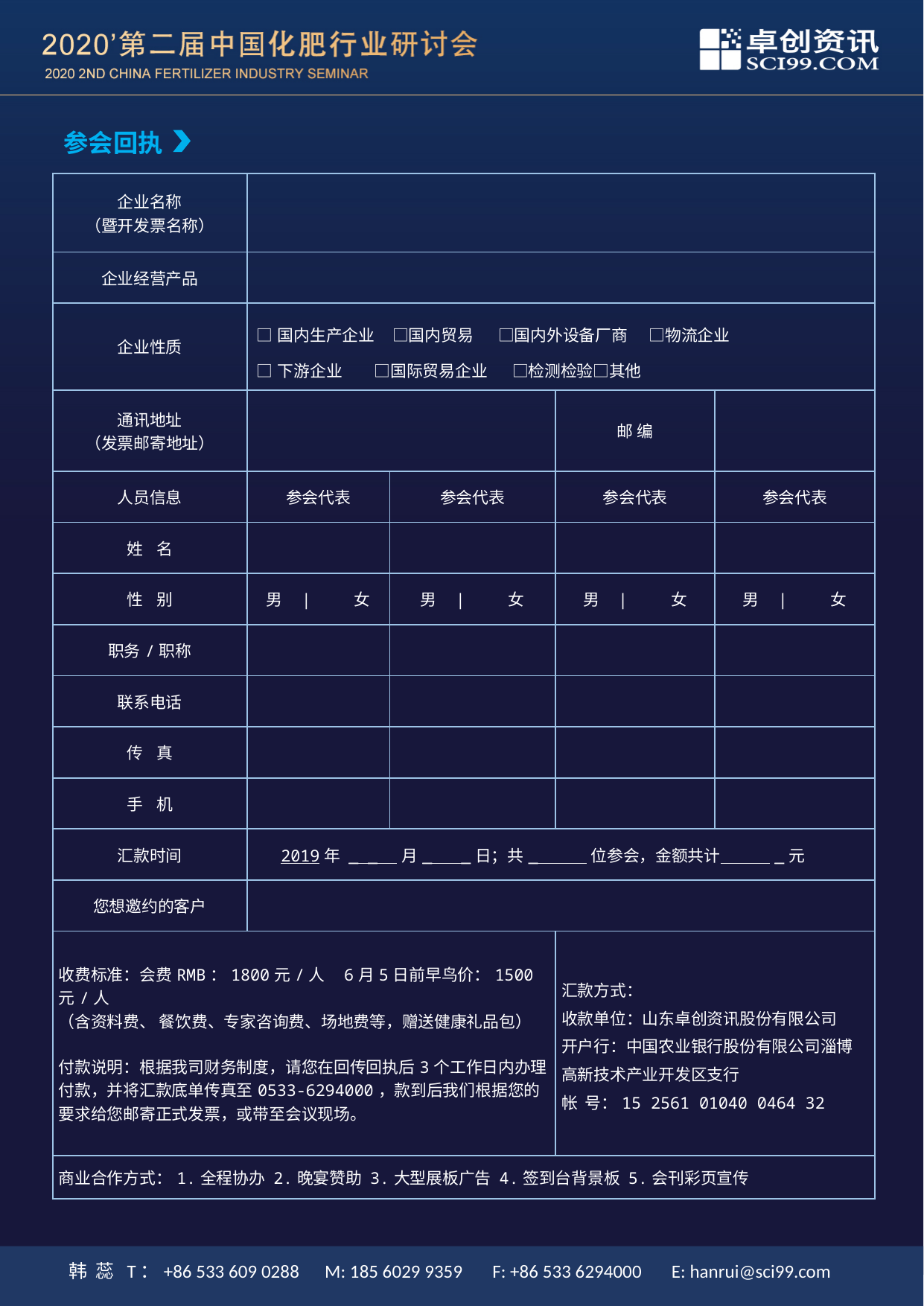

参会回执

| 企业名称 （暨开发票名称） |  |  |  |  |
| --- | --- | --- | --- | --- |
| 企业经营产品 |  |  |  |  |
| 企业性质 | □国内生产企业 □国内贸易 □国内外设备厂商 □物流企业 □下游企业 □国际贸易企业 □检测检验□其他 |  |  |  |
| 通讯地址 （发票邮寄地址） |  |  | 邮 编 |  |
| 人员信息 | 参会代表 | 参会代表 | 参会代表 | 参会代表 |
| 姓 名 |  |  |  |  |
| 性 别 | 男 | 女 | 男 | 女 | 男 | 女 | 男 | 女 |
| 职务/职称 |  |  |  |  |
| 联系电话 |  |  |  |  |
| 传 真 |  |  |  |  |
| 手 机 |  |  |  |  |
| 汇款时间 | 2019年 \_ \_ 月\_ \_日；共\_ 位参会，金额共计 \_元 |  |  |  |
| 您想邀约的客户 |  |  |  |  |
| 收费标准：会费RMB：1800元/人 6月5日前早鸟价：1500元/人 （含资料费、 餐饮费、专家咨询费、场地费等，赠送健康礼品包） 付款说明：根据我司财务制度，请您在回传回执后3个工作日内办理付款，并将汇款底单传真至0533-6294000，款到后我们根据您的要求给您邮寄正式发票，或带至会议现场。 |  |  | 汇款方式： 收款单位：山东卓创资讯股份有限公司 开户行：中国农业银行股份有限公司淄博高新技术产业开发区支行 帐 号：15 2561 01040 0464 32 |  |
| 商业合作方式：1.全程协办 2.晚宴赞助 3.大型展板广告 4.签到台背景板 5.会刊彩页宣传 |  |  |  |  |